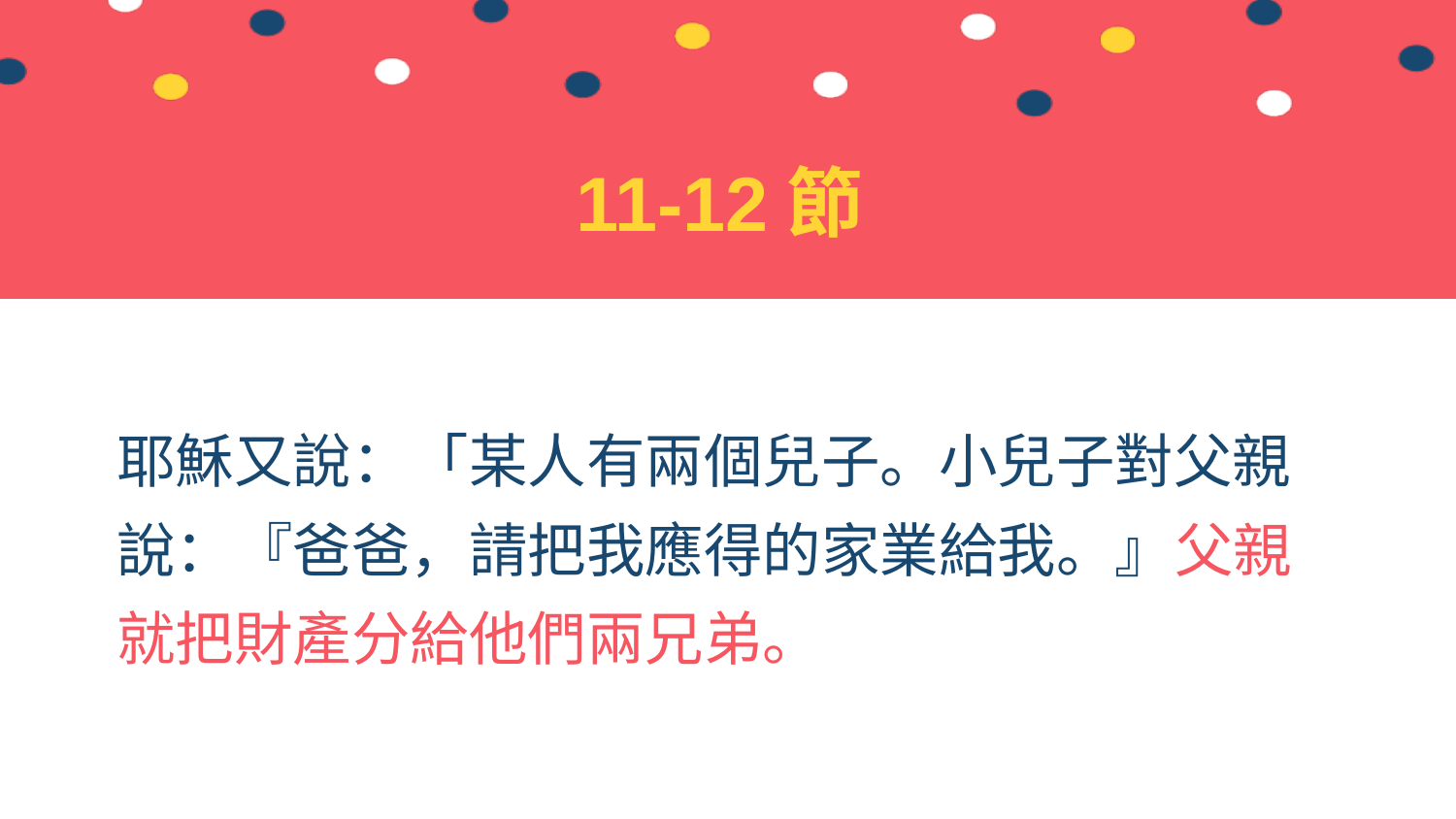

11-12節
耶穌又說：「某人有兩個兒子。小兒子對父親說：『爸爸，請把我應得的家業給我。』父親就把財產分給他們兩兄弟。